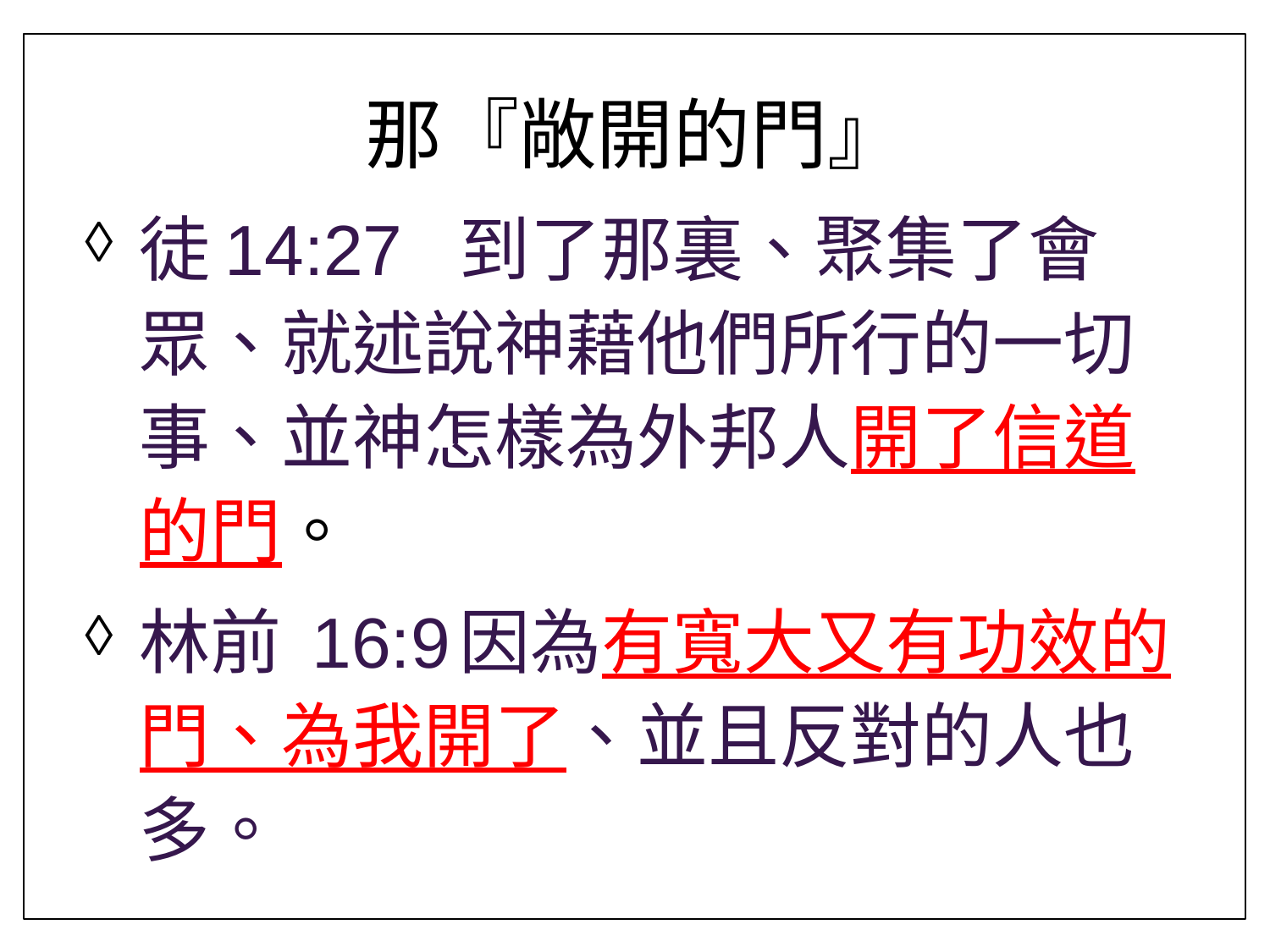

那『敞開的門』
徒14:27 	到了那裏、聚集了會眾、就述說神藉他們所行的一切事、並神怎樣為外邦人開了信道的門。
林前 16:9	因為有寬大又有功效的門、為我開了、並且反對的人也多。